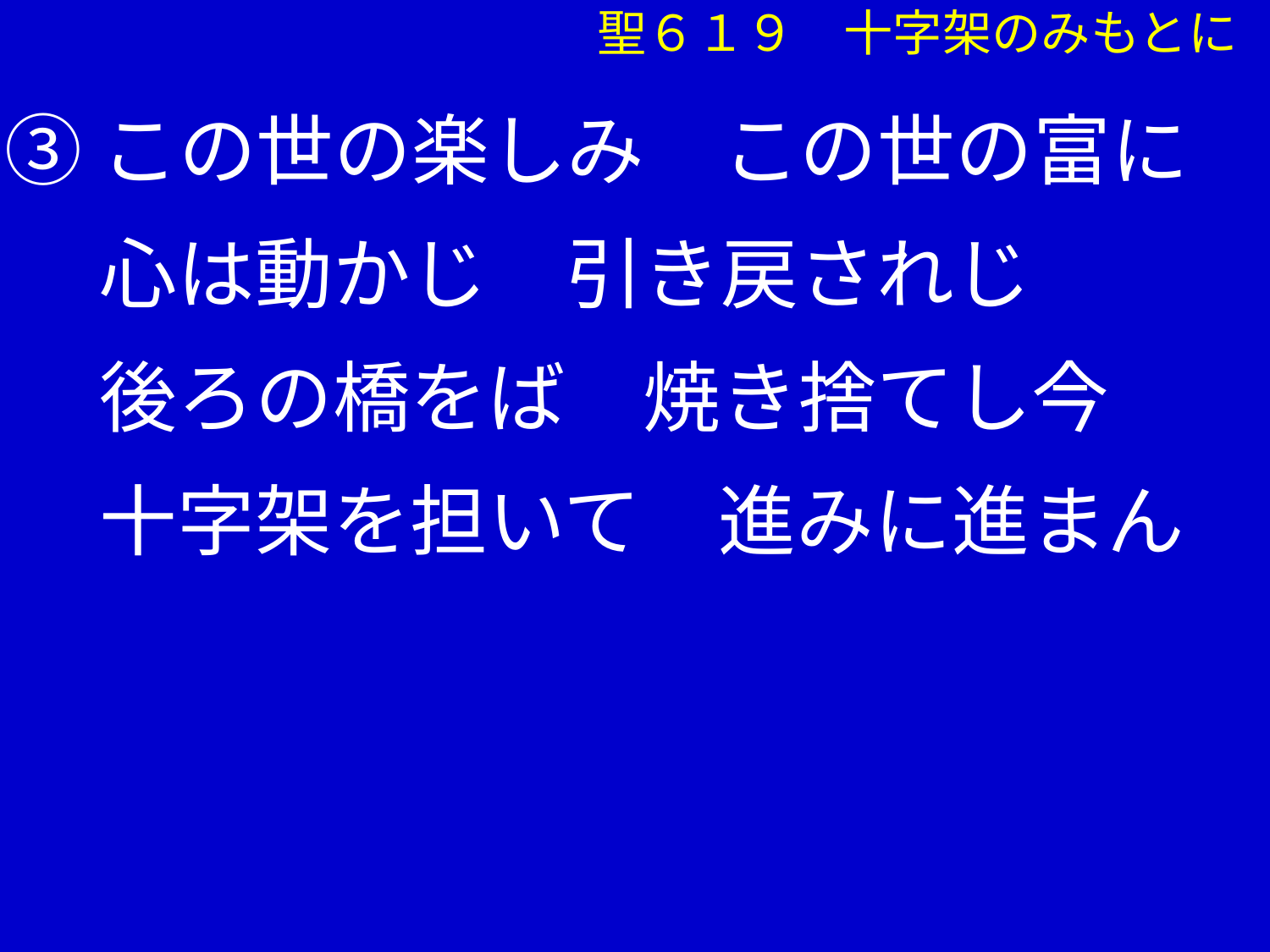

③この世の楽しみ　この世の富に
　 心は動かじ　引き戻されじ
　 後ろの橋をば　焼き捨てし今
　 十字架を担いて　進みに進まん
      聖６１９　十字架のみもとに